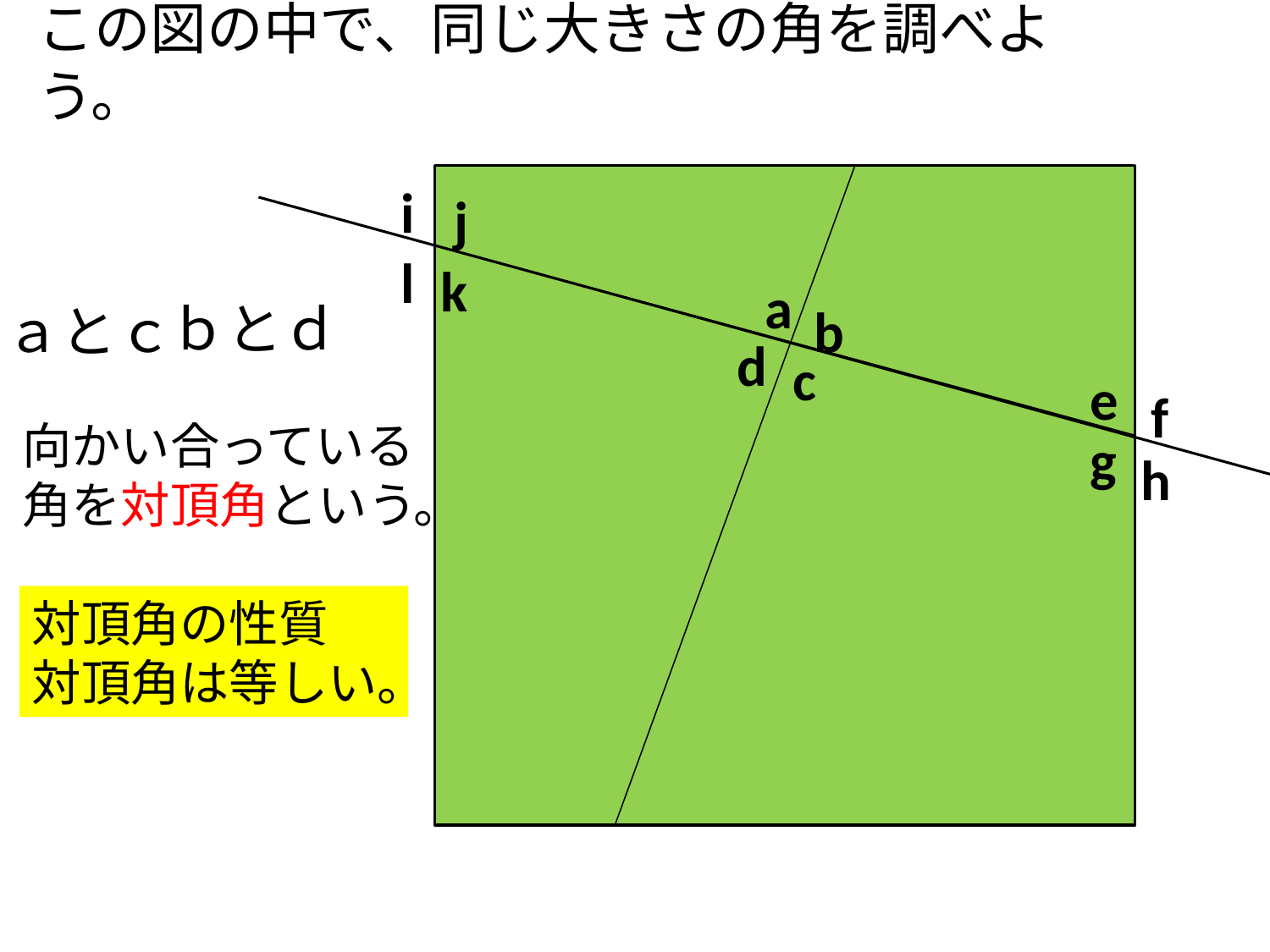

# この図の中で、同じ大きさの角を調べよう。

i
j
l
k
a
ｂとｄ
ａとｃ
b
d
c
e
f
向かい合っている角を対頂角という。
g
h
対頂角の性質
対頂角は等しい。